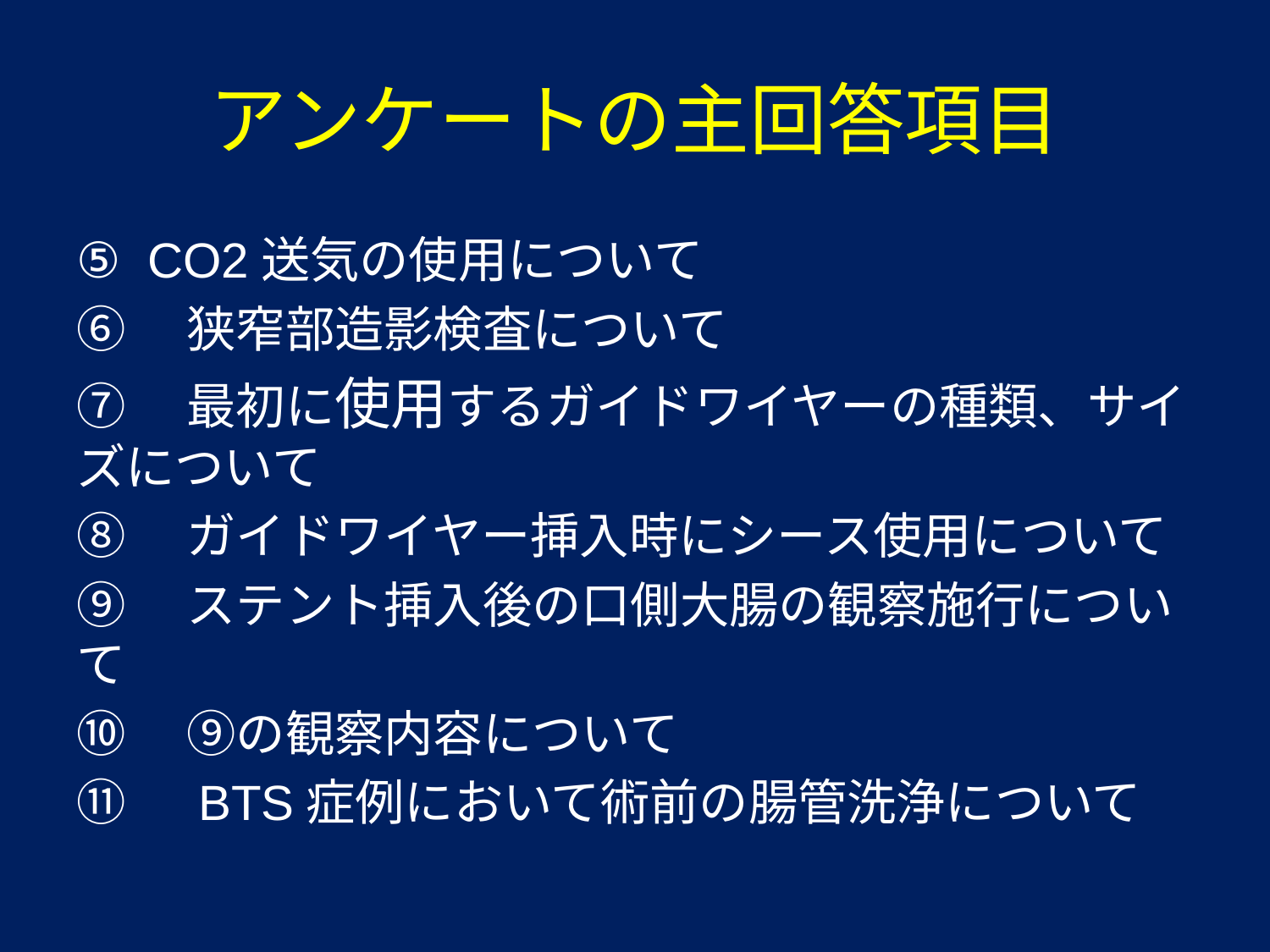

# アンケートの主回答項目
CO2送気の使用について
⑥　狭窄部造影検査について
⑦　最初に使用するガイドワイヤーの種類、サイズについて
⑧　ガイドワイヤー挿入時にシース使用について
⑨　ステント挿入後の口側大腸の観察施行について
⑩　⑨の観察内容について
⑪　BTS症例において術前の腸管洗浄について